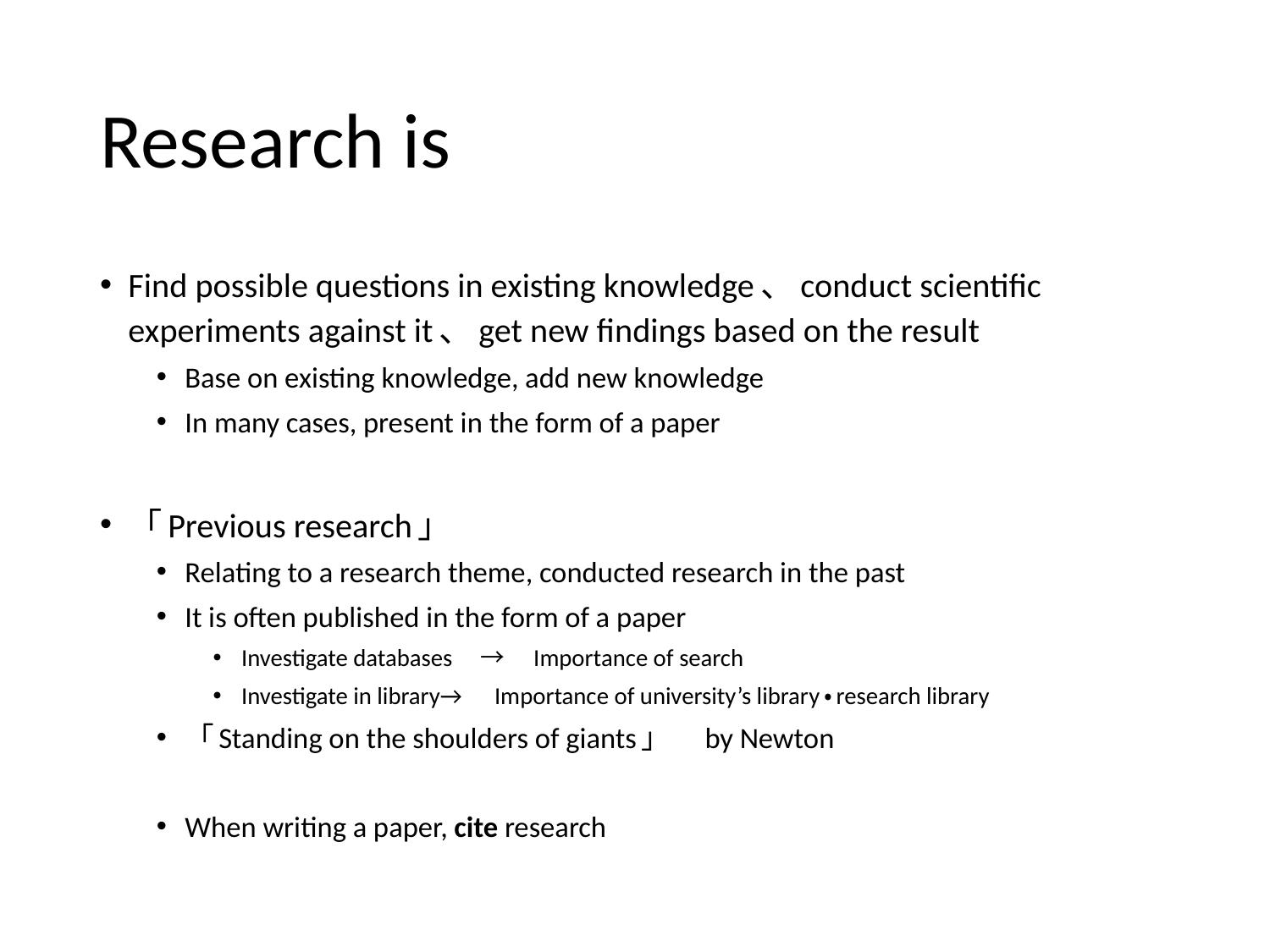

# Research is
Find possible questions in existing knowledge、conduct scientific experiments against it、get new findings based on the result
Base on existing knowledge, add new knowledge
In many cases, present in the form of a paper

「Previous research」
Relating to a research theme, conducted research in the past
It is often published in the form of a paper
Investigate databases　→　Importance of search
Investigate in library→　Importance of university’s library・research library
「Standing on the shoulders of giants」　by Newton

When writing a paper, cite research